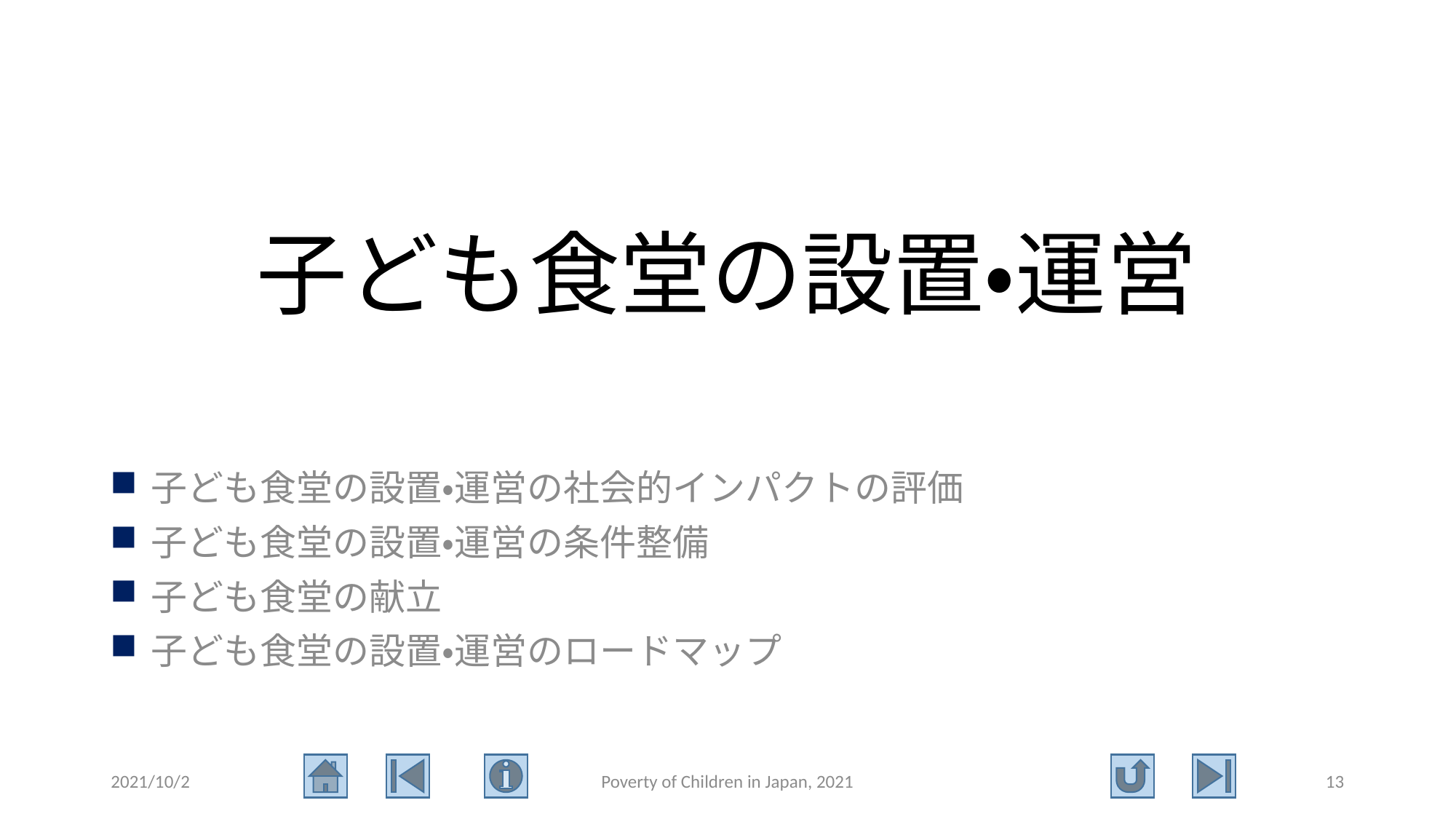

# 子ども食堂の設置・運営
子ども食堂の設置・運営の社会的インパクトの評価
子ども食堂の設置・運営の条件整備
子ども食堂の献立
子ども食堂の設置・運営のロードマップ
2021/10/2
Poverty of Children in Japan, 2021
13